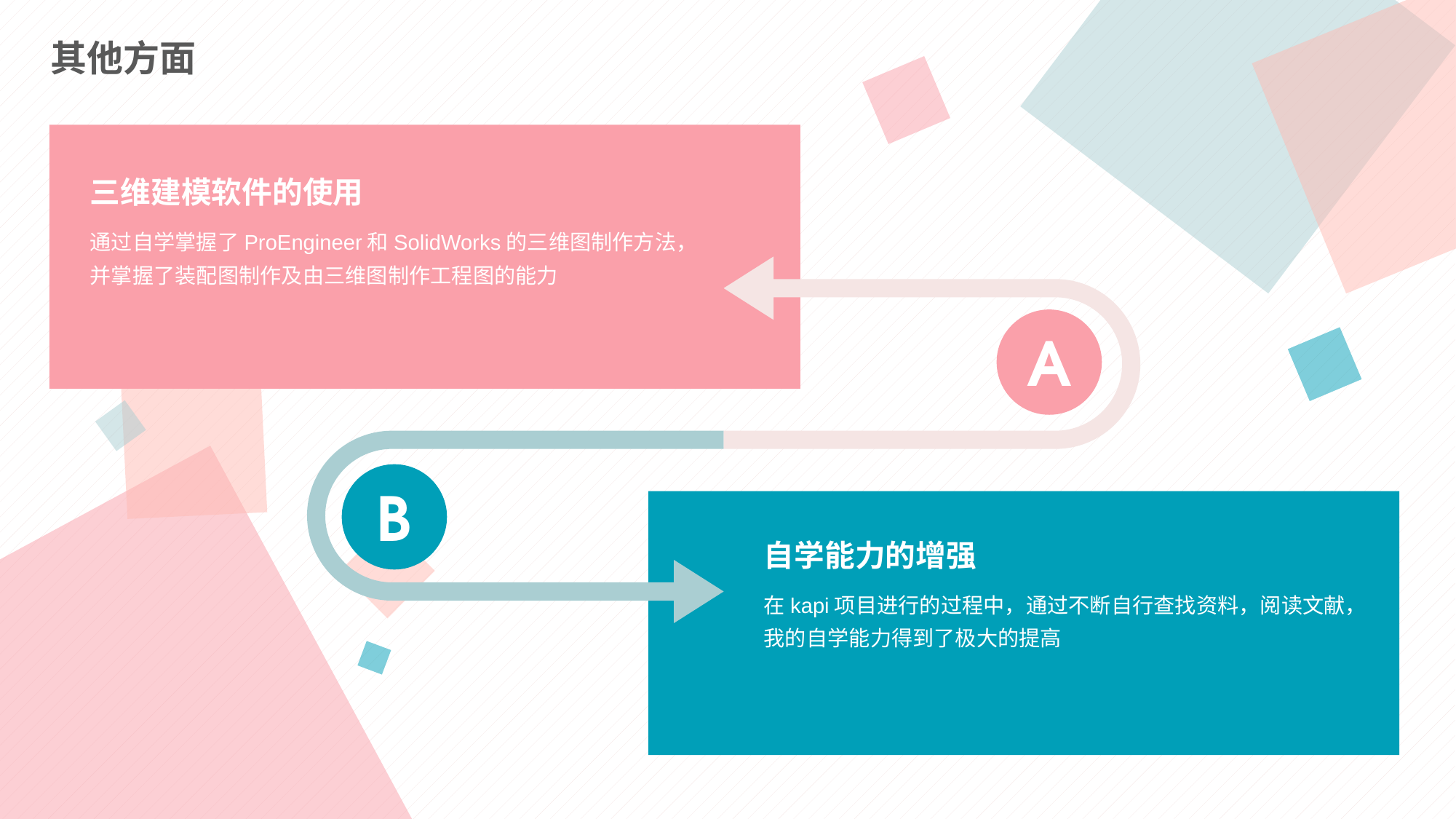

其他方面

三维建模软件的使用
通过自学掌握了ProEngineer和SolidWorks的三维图制作方法，并掌握了装配图制作及由三维图制作工程图的能力
A

B

自学能力的增强
在kapi项目进行的过程中，通过不断自行查找资料，阅读文献，我的自学能力得到了极大的提高